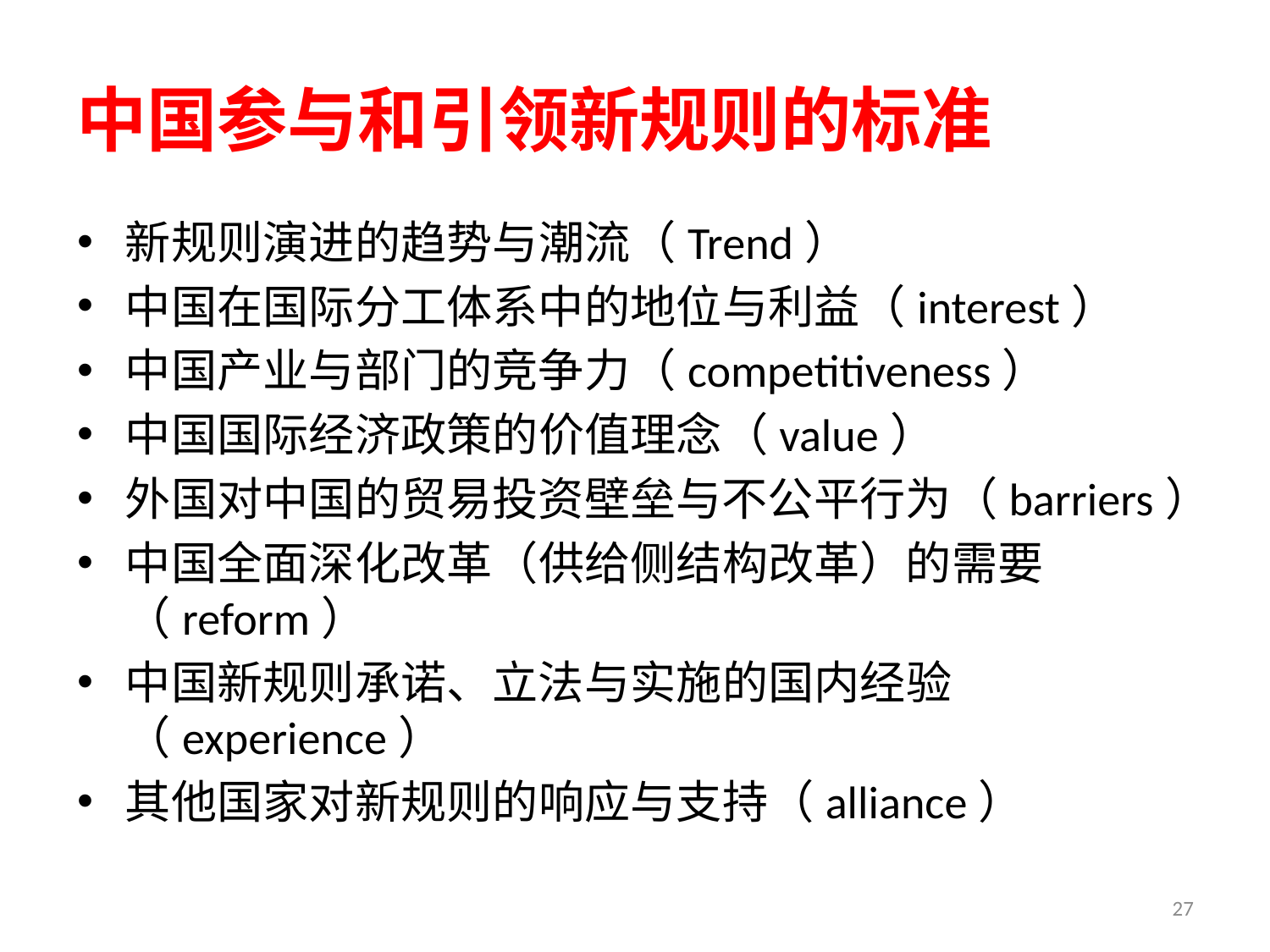

# 中国参与和引领新规则的标准
新规则演进的趋势与潮流（Trend）
中国在国际分工体系中的地位与利益（interest）
中国产业与部门的竞争力（competitiveness）
中国国际经济政策的价值理念（value）
外国对中国的贸易投资壁垒与不公平行为（barriers）
中国全面深化改革（供给侧结构改革）的需要（reform）
中国新规则承诺、立法与实施的国内经验 （experience）
其他国家对新规则的响应与支持（alliance）
27